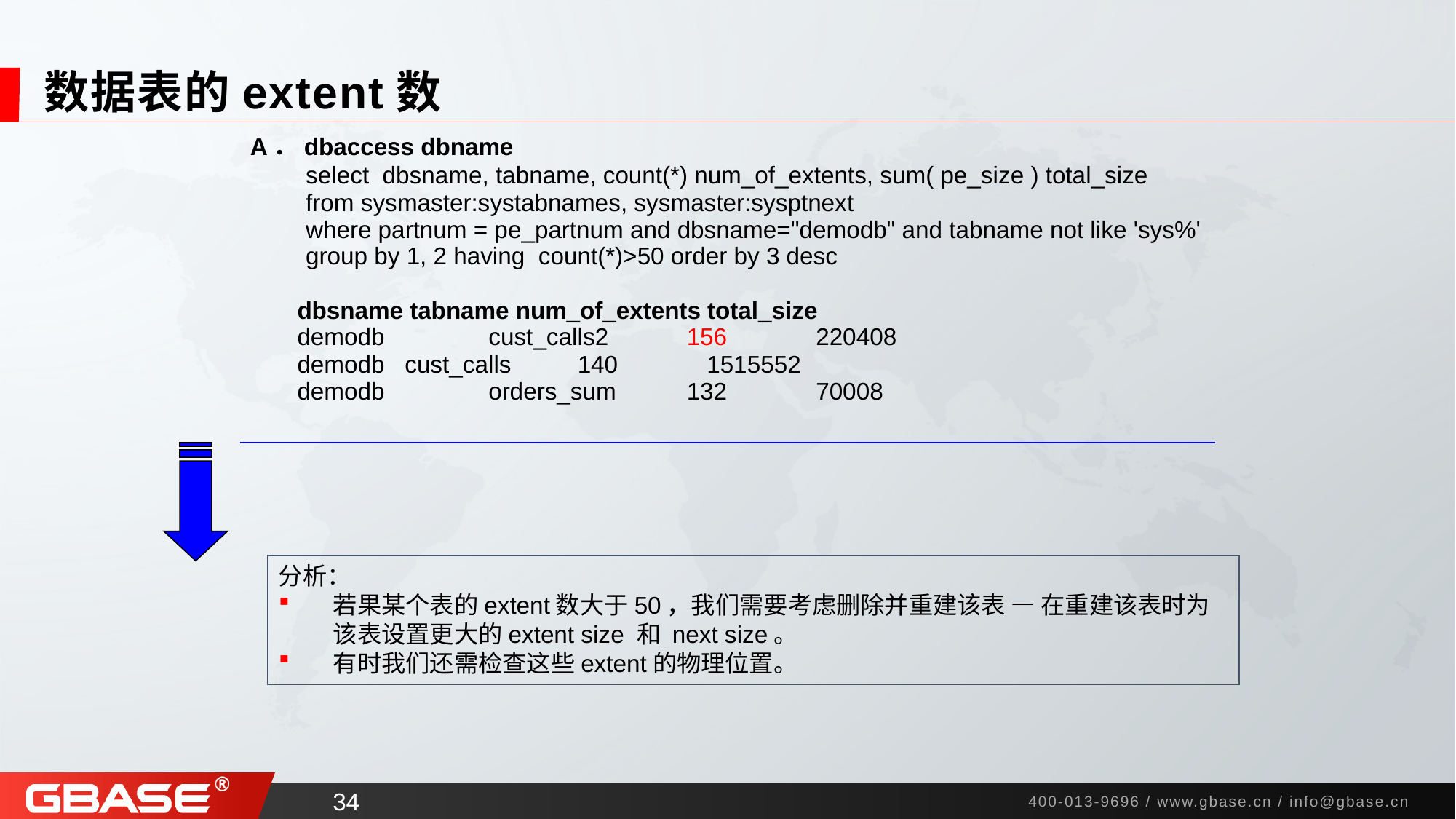

# 数据表的extent数
| A．dbaccess dbname select dbsname, tabname, count(\*) num\_of\_extents, sum( pe\_size ) total\_size from sysmaster:systabnames, sysmaster:sysptnext where partnum = pe\_partnum and dbsname="demodb" and tabname not like 'sys%' group by 1, 2 having count(\*)>50 order by 3 desc dbsname tabname num\_of\_extents total\_size demodb cust\_calls2 156 220408 demodb cust\_calls 140 1515552 demodb orders\_sum 132 70008 |
| --- |

分析：
若果某个表的extent数大于50，我们需要考虑删除并重建该表 — 在重建该表时为该表设置更大的extent size 和 next size。
有时我们还需检查这些extent的物理位置。